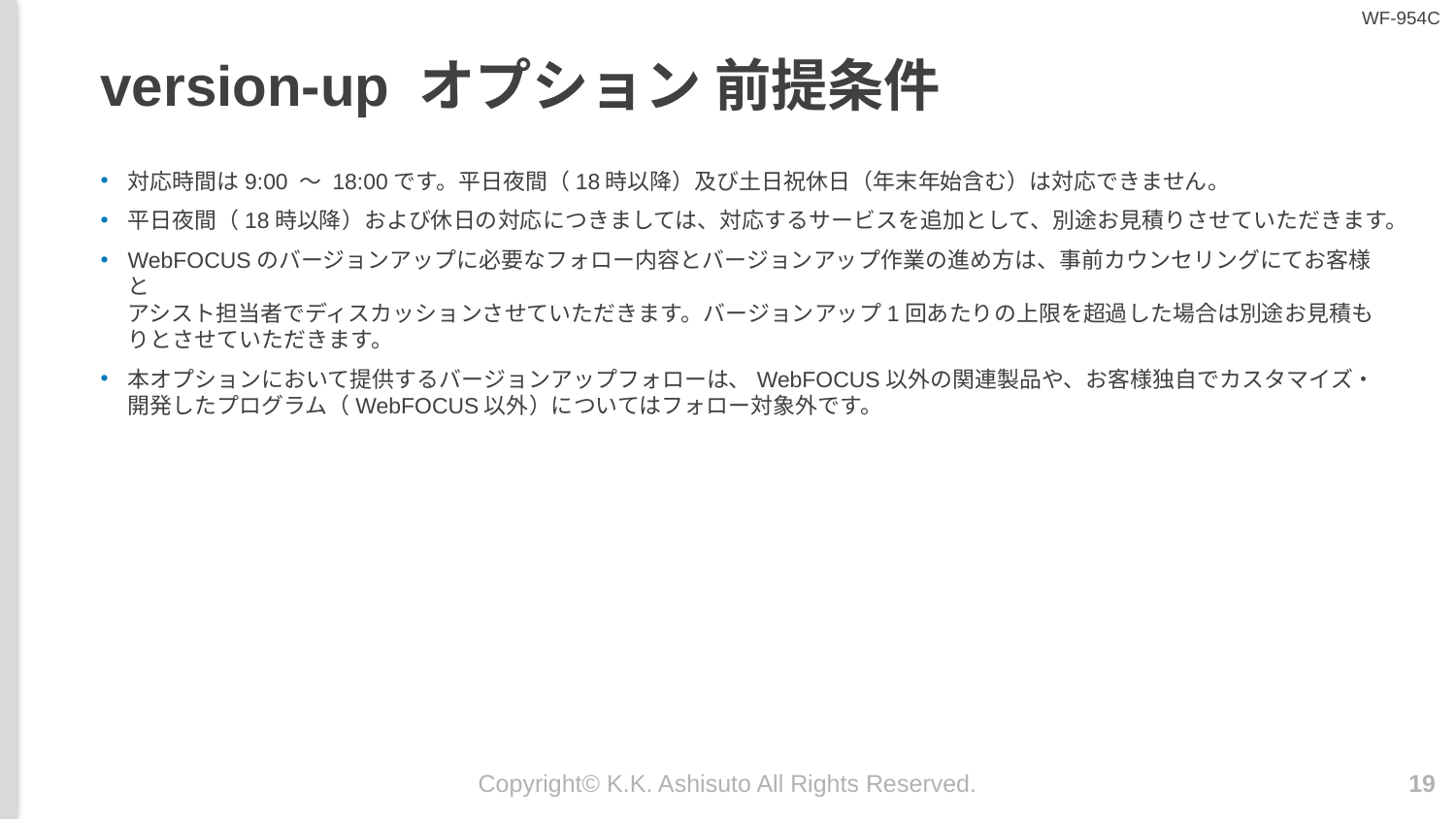

# version-up オプション 前提条件
対応時間は9:00 ～ 18:00です。平日夜間（18時以降）及び土日祝休日（年末年始含む）は対応できません。
平日夜間（18時以降）および休日の対応につきましては、対応するサービスを追加として、別途お見積りさせていただきます。
WebFOCUSのバージョンアップに必要なフォロー内容とバージョンアップ作業の進め方は、事前カウンセリングにてお客様と
アシスト担当者でディスカッションさせていただきます。バージョンアップ1回あたりの上限を超過した場合は別途お見積もりとさせていただきます。
本オプションにおいて提供するバージョンアップフォローは、WebFOCUS以外の関連製品や、お客様独自でカスタマイズ・開発したプログラム（WebFOCUS以外）についてはフォロー対象外です。

Copyright© K.K. Ashisuto All Rights Reserved.
19